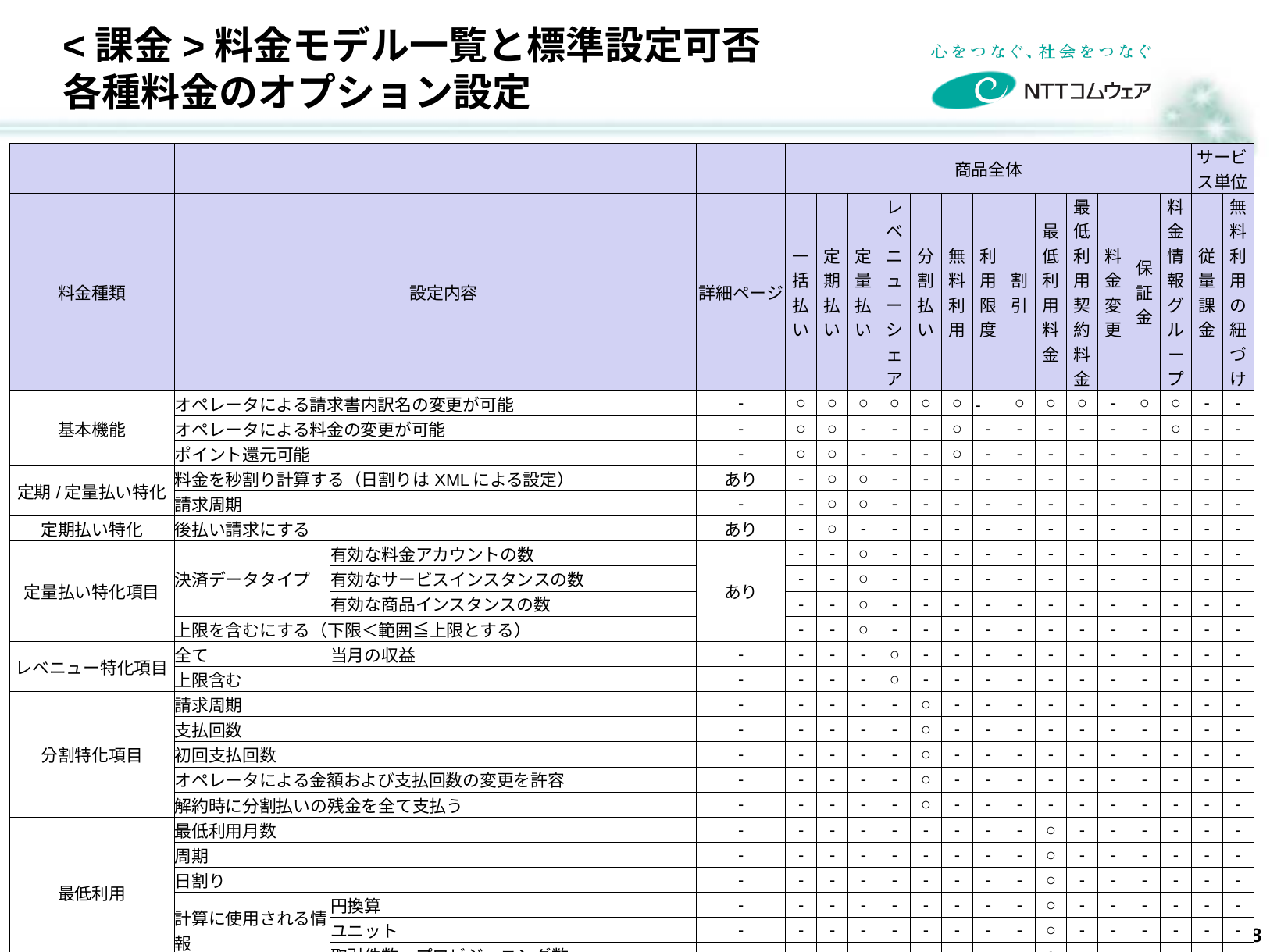

# <課金>料金モデル一覧と標準設定可否 各種料金のオプション設定
|  |  |  |  | 商品全体 |  |  |  |  |  |  |  |  |  |  |  |  | サービス単位 |  |
| --- | --- | --- | --- | --- | --- | --- | --- | --- | --- | --- | --- | --- | --- | --- | --- | --- | --- | --- |
| 料金種類 | 設定内容 |  | 詳細ページ | 一括払い | 定期払い | 定量払い | レベニューシェア | 分割払い | 無料利用 | 利用限度 | 割引 | 最低利用料金 | 最低利用契約料金 | 料金変更 | 保証金 | 料金情報グループ | 従量課金 | 無料利用の紐づけ |
| 基本機能 | オペレータによる請求書内訳名の変更が可能 |  | - | ○ | ○ | ○ | ○ | ○ | ○ | - | ○ | ○ | ○ | - | ○ | ○ | - | - |
|  | オペレータによる料金の変更が可能 |  | - | ○ | ○ | - | - | - | ○ | - | - | - | - | - | - | ○ | - | - |
|  | ポイント還元可能 |  | - | ○ | ○ | - | - | - | ○ | - | - | - | - | - | - | - | - | - |
| 定期/定量払い特化 | 料金を秒割り計算する（日割りはXMLによる設定） |  | あり | - | ○ | ○ | - | - | - | - | - | - | - | - | - | - | - | - |
|  | 請求周期 |  | - | - | ○ | ○ | - | - | - | - | - | - | - | - | - | - | - | - |
| 定期払い特化 | 後払い請求にする |  | あり | - | ○ | - | - | - | - | - | - | - | - | - | - | - | - | - |
| 定量払い特化項目 | 決済データタイプ | 有効な料金アカウントの数 | あり | - | - | ○ | - | - | - | - | - | - | - | - | - | - | - | - |
|  |  | 有効なサービスインスタンスの数 |  | - | - | ○ | - | - | - | - | - | - | - | - | - | - | - | - |
|  |  | 有効な商品インスタンスの数 |  | - | - | ○ | - | - | - | - | - | - | - | - | - | - | - | - |
|  | 上限を含むにする（下限＜範囲≦上限とする） |  |  | - | - | ○ | - | - | - | - | - | - | - | - | - | - | - | - |
| レベニュー特化項目 | 全て | 当月の収益 | - | - | - | - | ○ | - | - | - | - | - | - | - | - | - | - | - |
|  | 上限含む |  | - | - | - | - | ○ | - | - | - | - | - | - | - | - | - | - | - |
| 分割特化項目 | 請求周期 |  | - | - | - | - | - | ○ | - | - | - | - | - | - | - | - | - | - |
|  | 支払回数 |  | - | - | - | - | - | ○ | - | - | - | - | - | - | - | - | - | - |
|  | 初回支払回数 |  | - | - | - | - | - | ○ | - | - | - | - | - | - | - | - | - | - |
|  | オペレータによる金額および支払回数の変更を許容 |  | - | - | - | - | - | ○ | - | - | - | - | - | - | - | - | - | - |
|  | 解約時に分割払いの残金を全て支払う |  | - | - | - | - | - | ○ | - | - | - | - | - | - | - | - | - | - |
| 最低利用 | 最低利用月数 |  | - | - | - | - | - | - | - | - | - | ○ | - | - | - | - | - | - |
|  | 周期 |  | - | - | - | - | - | - | - | - | - | ○ | - | - | - | - | - | - |
|  | 日割り |  | - | - | - | - | - | - | - | - | - | ○ | - | - | - | - | - | - |
|  | 計算に使用される情報 | 円換算 | - | - | - | - | - | - | - | - | - | ○ | - | - | - | - | - | - |
|  |  | ユニット | - | - | - | - | - | - | - | - | - | ○ | - | - | - | - | - | - |
|  |  | 取引件数＝プロビジョニング数 | - | - | - | - | - | - | - | - | - | ○ | - | - | - | - | - | - |